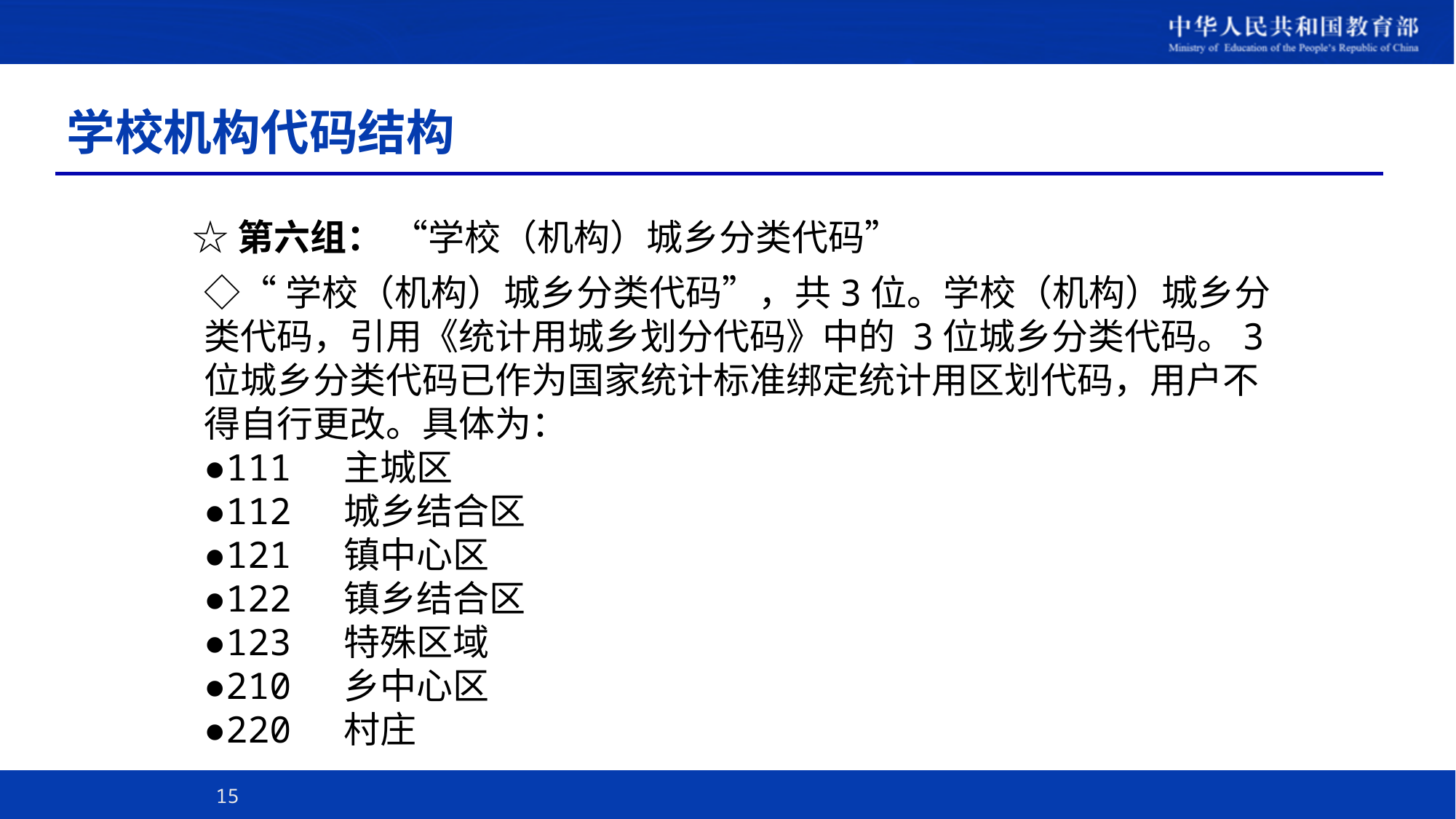

# 学校机构代码结构
☆第六组： “学校（机构）城乡分类代码”
◇“学校（机构）城乡分类代码”，共3位。学校（机构）城乡分类代码，引用《统计用城乡划分代码》中的 3位城乡分类代码。3位城乡分类代码已作为国家统计标准绑定统计用区划代码，用户不得自行更改。具体为：
●111  主城区
●112  城乡结合区
●121  镇中心区
●122  镇乡结合区
●123  特殊区域
●210  乡中心区
●220  村庄
15
15